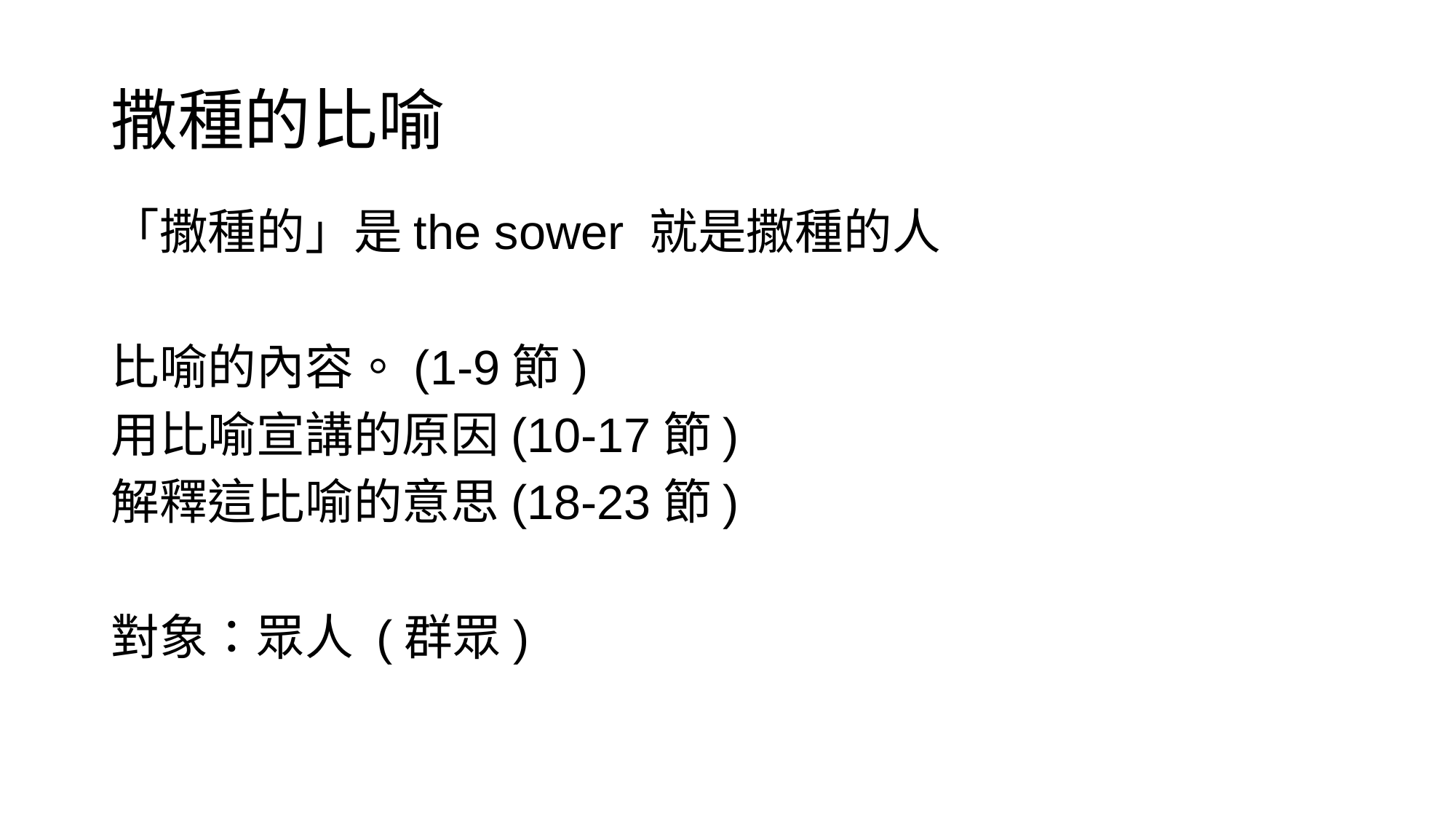

# 撒種的比喻
「撒種的」是the sower 就是撒種的人

比喻的內容。(1-9節)
用比喻宣講的原因(10-17節)
解釋這比喻的意思(18-23節)

對象：眾人 (群眾)